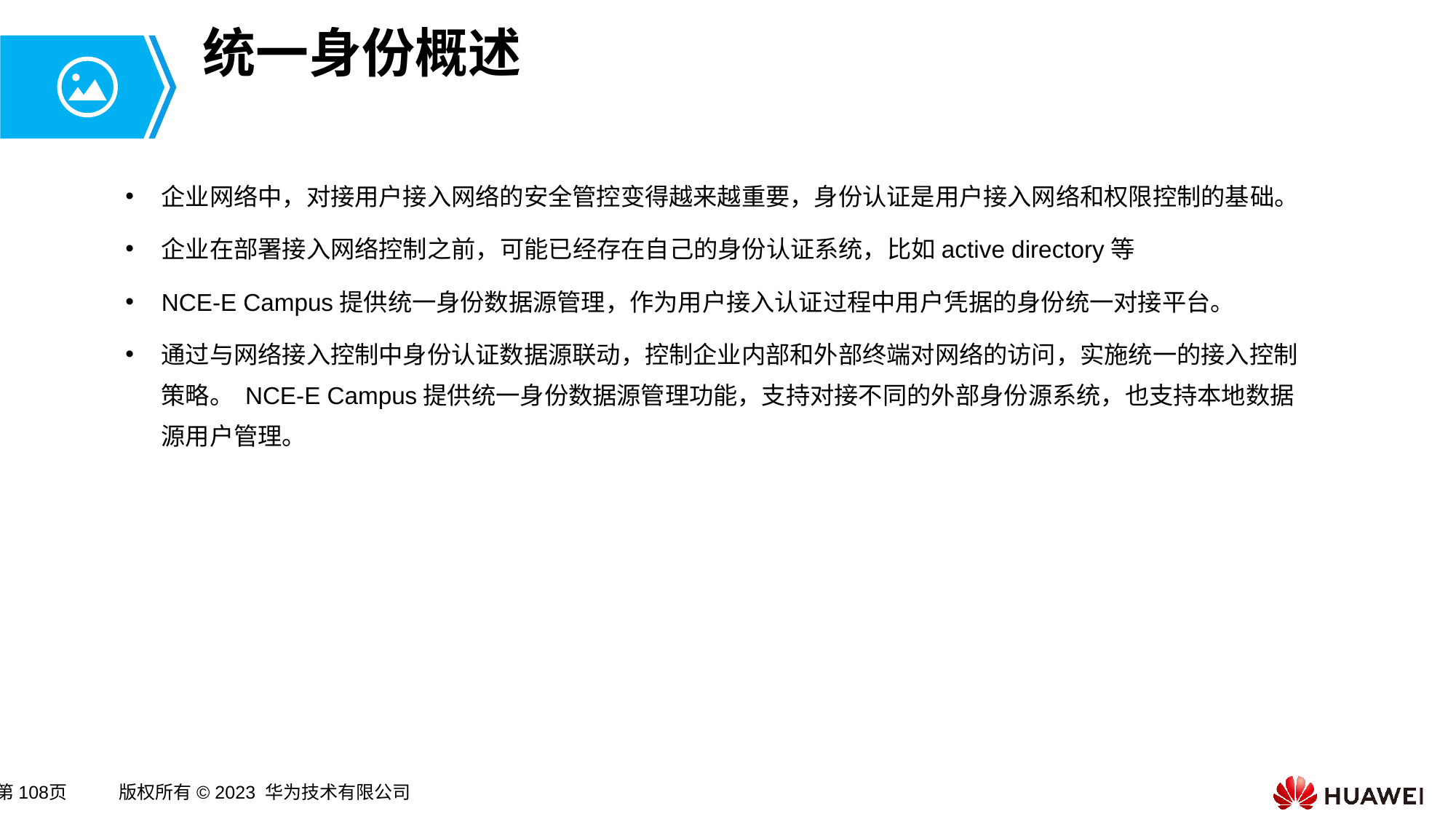

# 统一身份概述
企业网络中，对接用户接入网络的安全管控变得越来越重要，身份认证是用户接入网络和权限控制的基础。
企业在部署接入网络控制之前，可能已经存在自己的身份认证系统，比如active directory等
NCE-E Campus提供统一身份数据源管理，作为用户接入认证过程中用户凭据的身份统一对接平台。
通过与网络接入控制中身份认证数据源联动，控制企业内部和外部终端对网络的访问，实施统一的接入控制策略。 NCE-E Campus提供统一身份数据源管理功能，支持对接不同的外部身份源系统，也支持本地数据源用户管理。